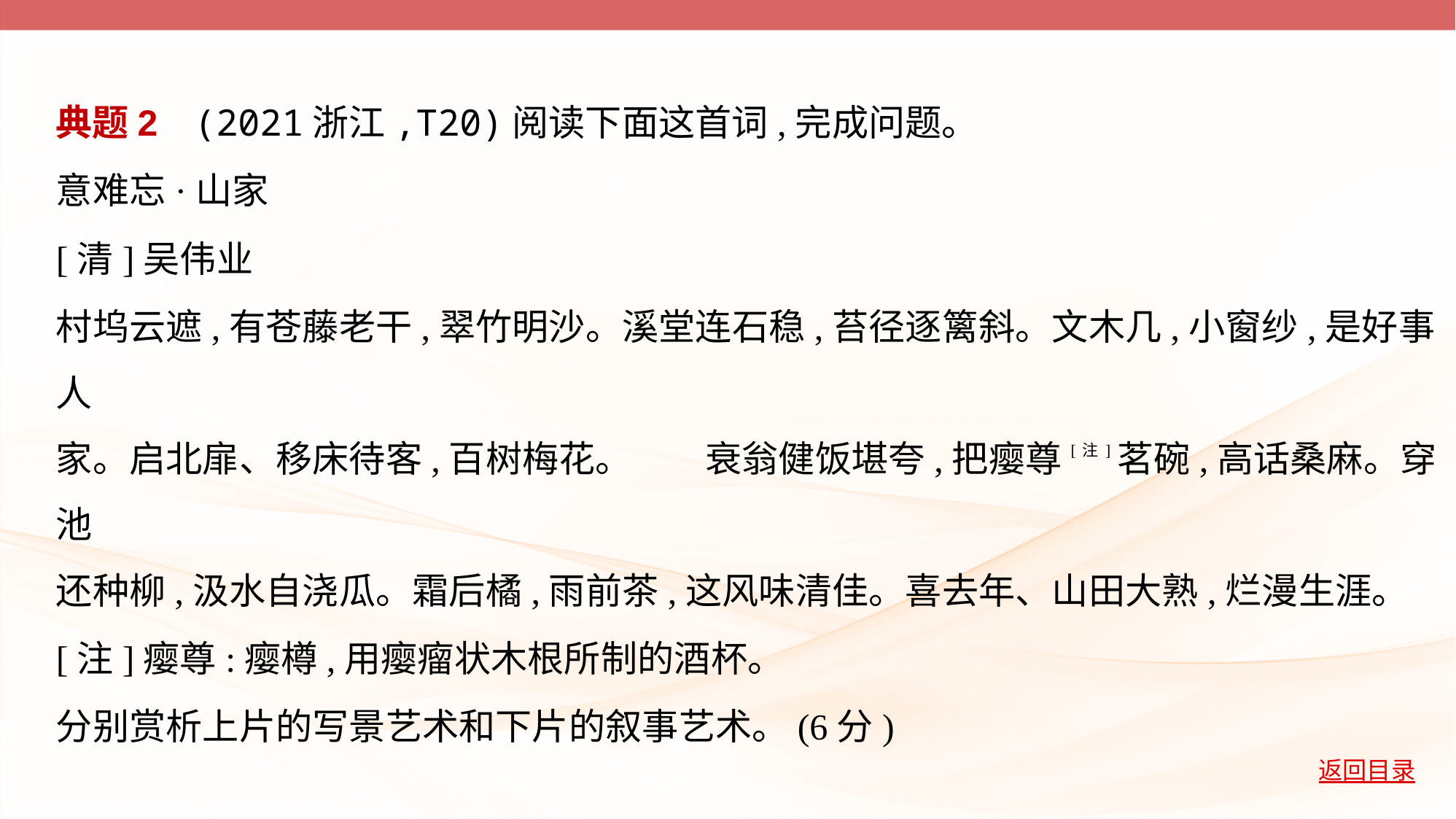

典题2    (2021浙江,T20)阅读下面这首词,完成问题。
意难忘·山家
[清]吴伟业
村坞云遮,有苍藤老干,翠竹明沙。溪堂连石稳,苔径逐篱斜。文木几,小窗纱,是好事人
家。启北扉、移床待客,百树梅花。　　衰翁健饭堪夸,把瘿尊[注]茗碗,高话桑麻。穿池
还种柳,汲水自浇瓜。霜后橘,雨前茶,这风味清佳。喜去年、山田大熟,烂漫生涯。
[注]瘿尊:瘿樽,用瘿瘤状木根所制的酒杯。
分别赏析上片的写景艺术和下片的叙事艺术。(6分)